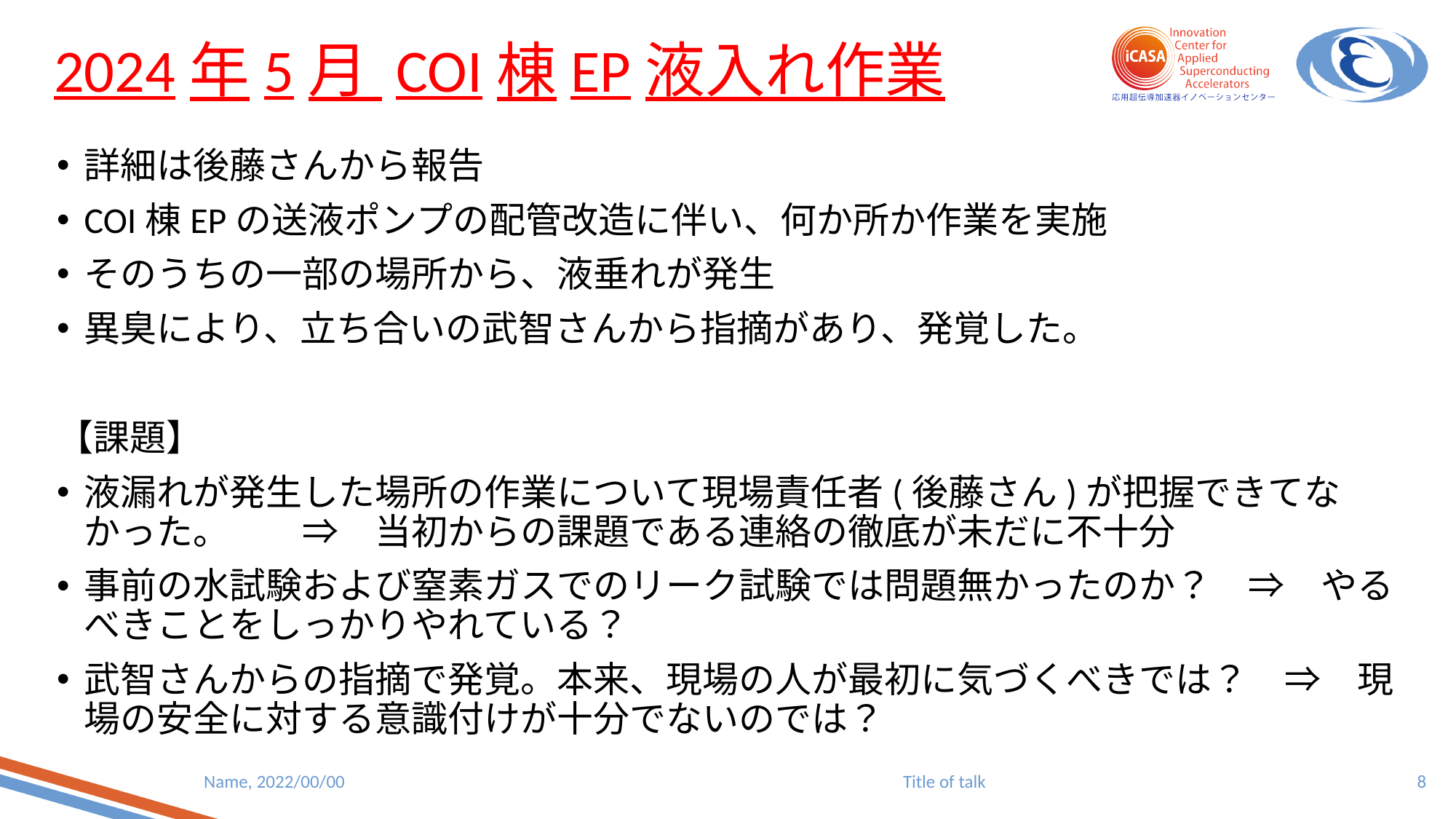

# 2024年5月 COI棟EP液入れ作業
詳細は後藤さんから報告
COI棟EPの送液ポンプの配管改造に伴い、何か所か作業を実施
そのうちの一部の場所から、液垂れが発生
異臭により、立ち合いの武智さんから指摘があり、発覚した。

【課題】
液漏れが発生した場所の作業について現場責任者(後藤さん)が把握できてなかった。	⇒　当初からの課題である連絡の徹底が未だに不十分
事前の水試験および窒素ガスでのリーク試験では問題無かったのか？　⇒　やるべきことをしっかりやれている？
武智さんからの指摘で発覚。本来、現場の人が最初に気づくべきでは？　⇒　現場の安全に対する意識付けが十分でないのでは？

8
Name, 2022/00/00
Title of talk